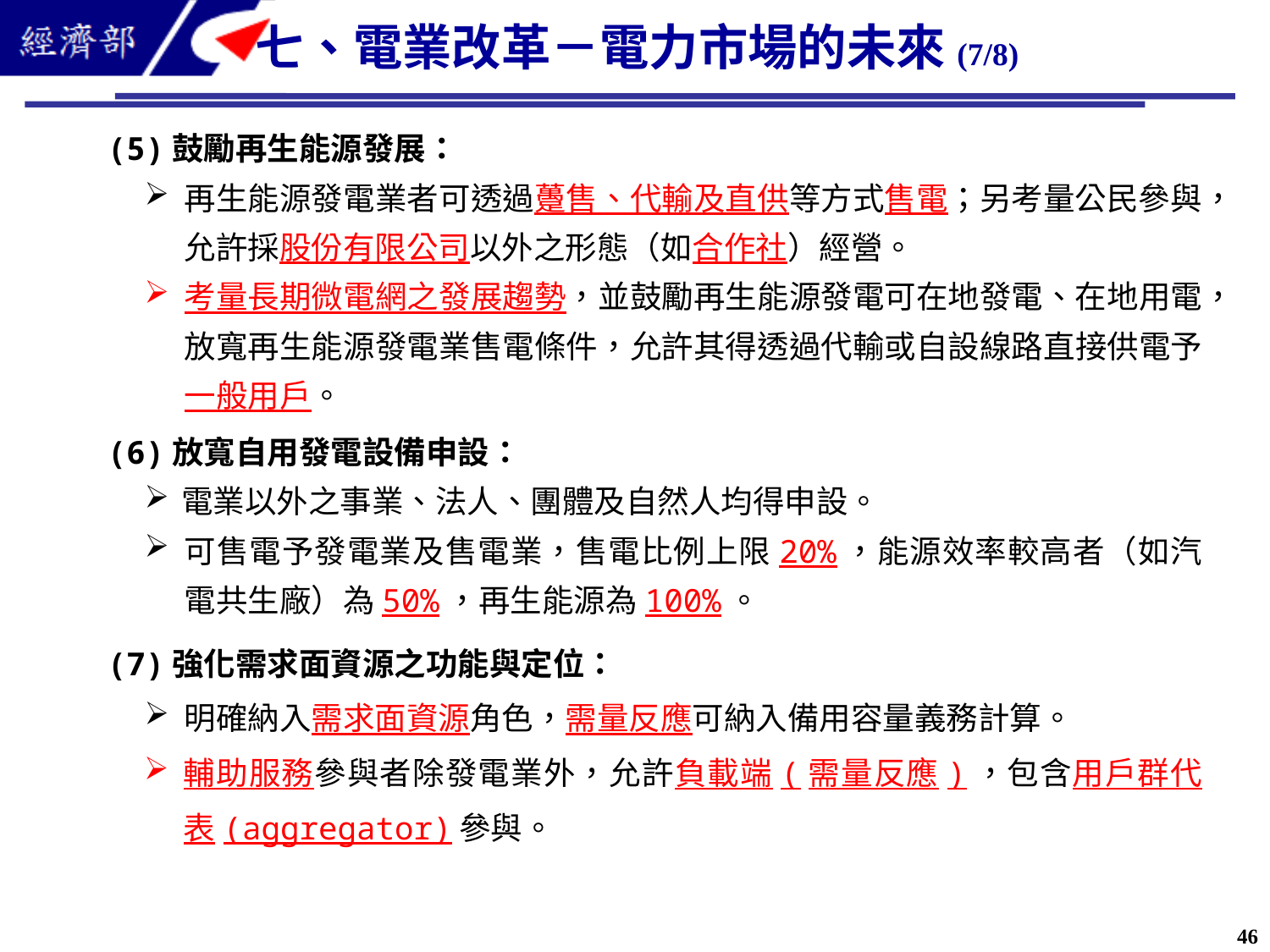

七、電業改革－電力市場的未來(7/8)

(5)鼓勵再生能源發展：
再生能源發電業者可透過躉售、代輸及直供等方式售電；另考量公民參與，允許採股份有限公司以外之形態（如合作社）經營。
考量長期微電網之發展趨勢，並鼓勵再生能源發電可在地發電、在地用電，放寬再生能源發電業售電條件，允許其得透過代輸或自設線路直接供電予一般用戶。
(6)放寬自用發電設備申設：
電業以外之事業、法人、團體及自然人均得申設。
可售電予發電業及售電業，售電比例上限20%，能源效率較高者（如汽電共生廠）為50%，再生能源為100%。
(7)強化需求面資源之功能與定位：
明確納入需求面資源角色，需量反應可納入備用容量義務計算。
輔助服務參與者除發電業外，允許負載端(需量反應)，包含用戶群代表(aggregator)參與。

46